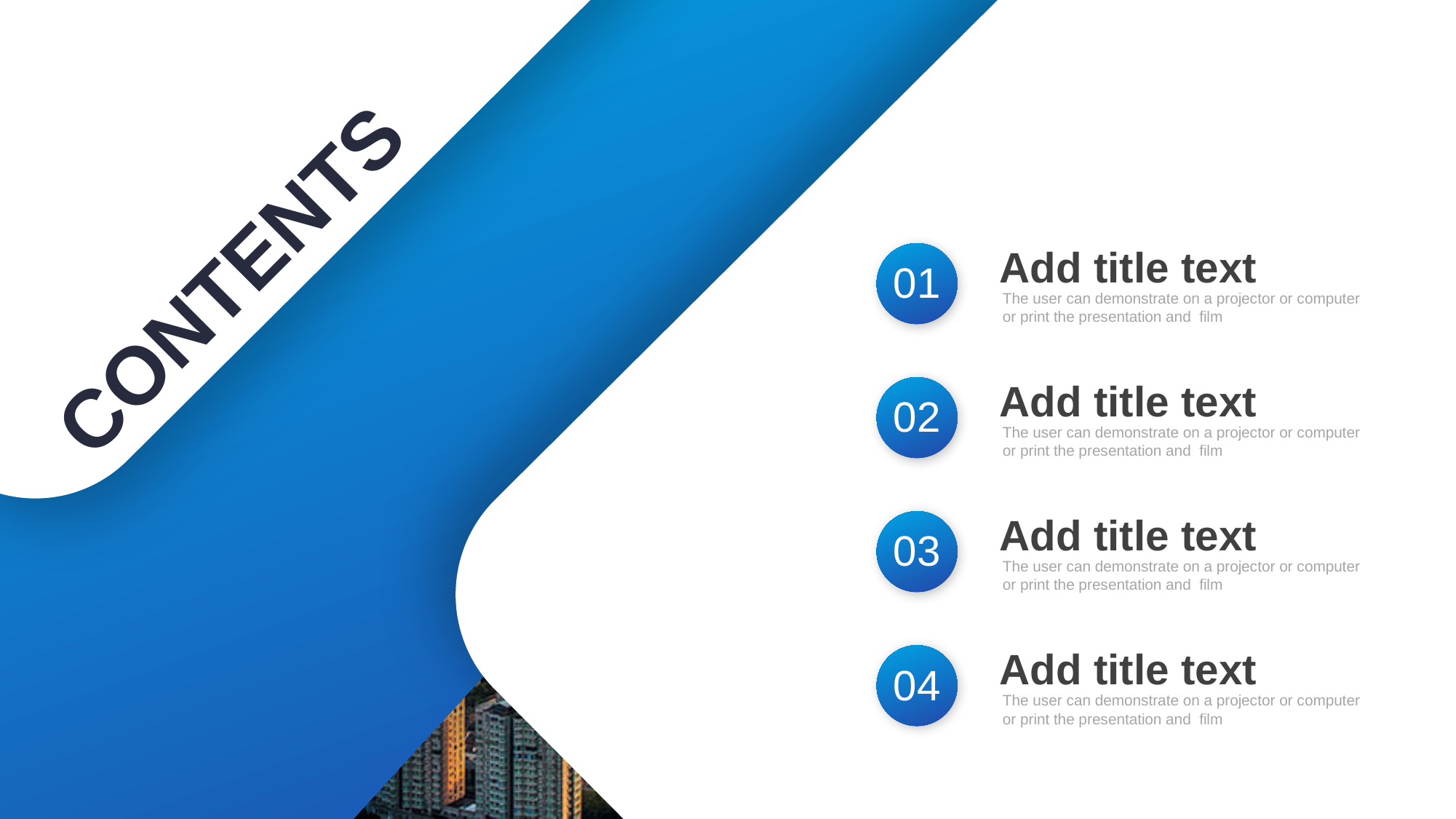

CONTENTS
Add title text
The user can demonstrate on a projector or computer
or print the presentation and  film
01
Add title text
The user can demonstrate on a projector or computer
or print the presentation and  film
02
Add title text
The user can demonstrate on a projector or computer
or print the presentation and  film
03
Add title text
The user can demonstrate on a projector or computer
or print the presentation and  film
04
PPT下载 http://www.1ppt.com/xiazai/